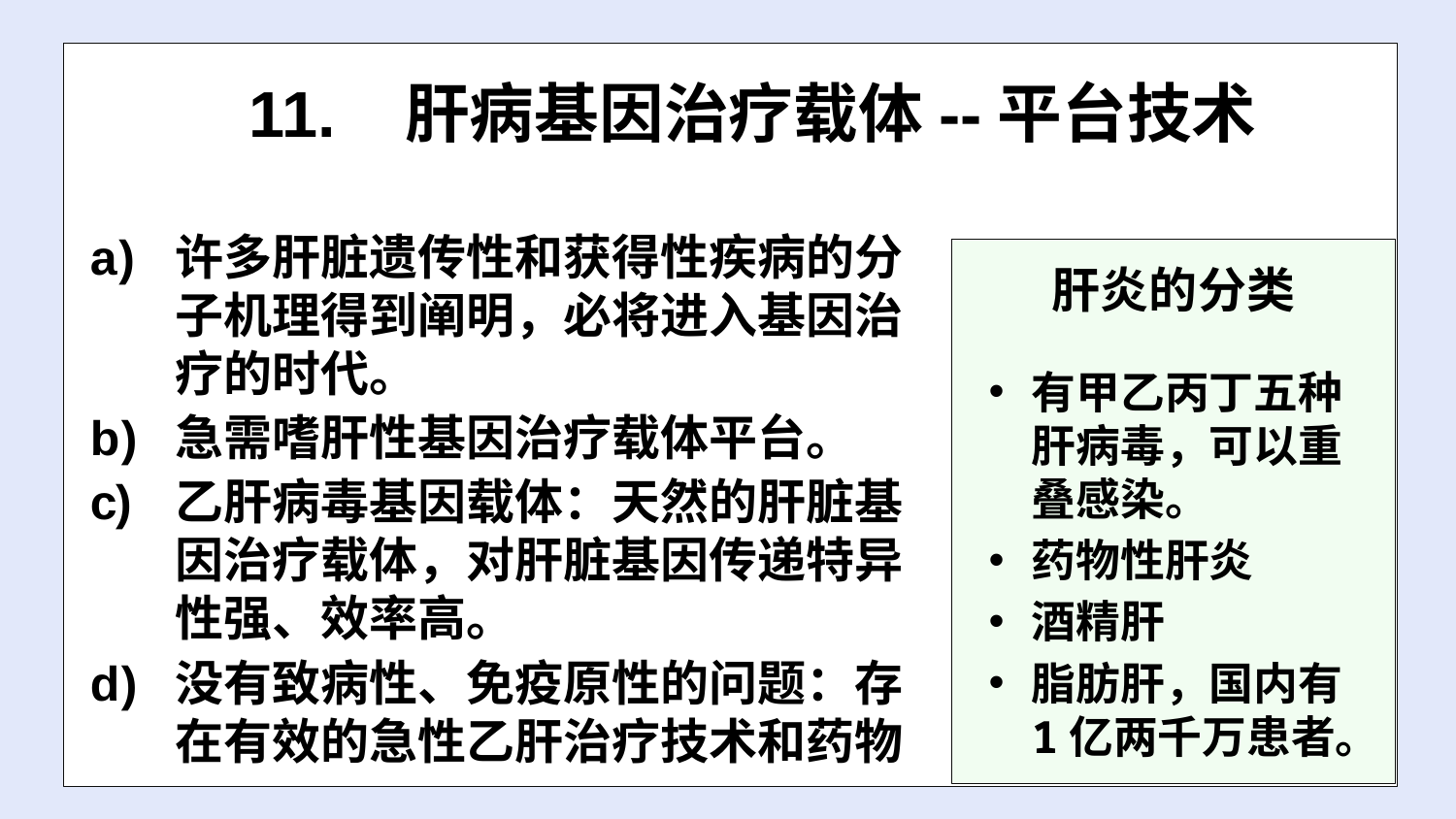

11.   肝病基因治疗载体--平台技术
许多肝脏遗传性和获得性疾病的分子机理得到阐明，必将进入基因治疗的时代。
急需嗜肝性基因治疗载体平台。
乙肝病毒基因载体：天然的肝脏基因治疗载体，对肝脏基因传递特异性强、效率高。
没有致病性、免疫原性的问题：存在有效的急性乙肝治疗技术和药物

肝炎的分类
有甲乙丙丁五种肝病毒，可以重叠感染。
药物性肝炎
酒精肝
脂肪肝，国内有1亿两千万患者。